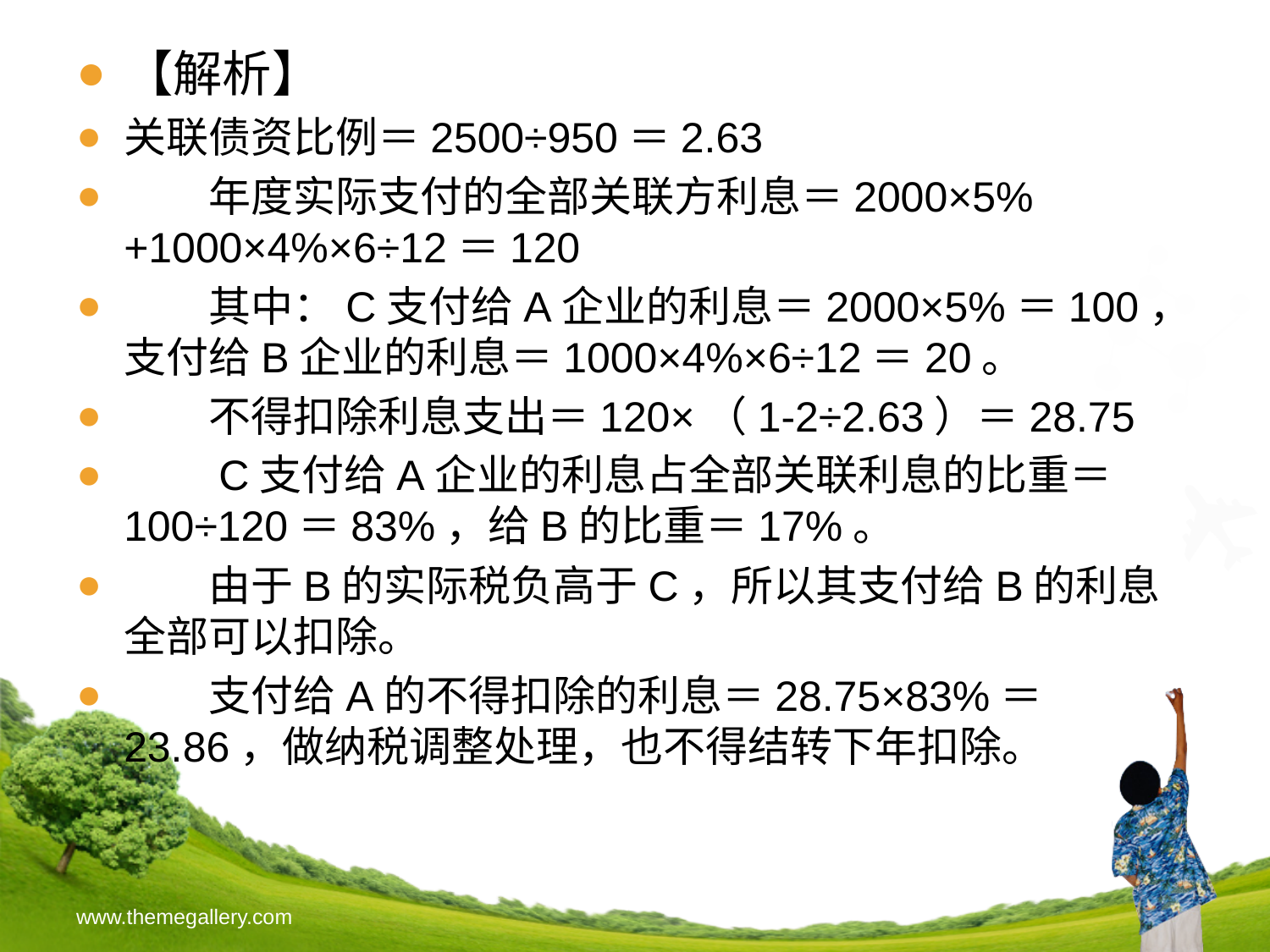

【解析】
关联债资比例＝2500÷950＝2.63
　　年度实际支付的全部关联方利息＝2000×5%+1000×4%×6÷12＝120
　　其中：C支付给A企业的利息＝2000×5%＝100，支付给B企业的利息＝1000×4%×6÷12＝20。
　　不得扣除利息支出＝120×（1-2÷2.63）＝28.75
　　C支付给A企业的利息占全部关联利息的比重＝100÷120＝83%，给B的比重＝17%。
　　由于B的实际税负高于C，所以其支付给B的利息全部可以扣除。
　　支付给A的不得扣除的利息＝28.75×83%＝23.86，做纳税调整处理，也不得结转下年扣除。
www.themegallery.com